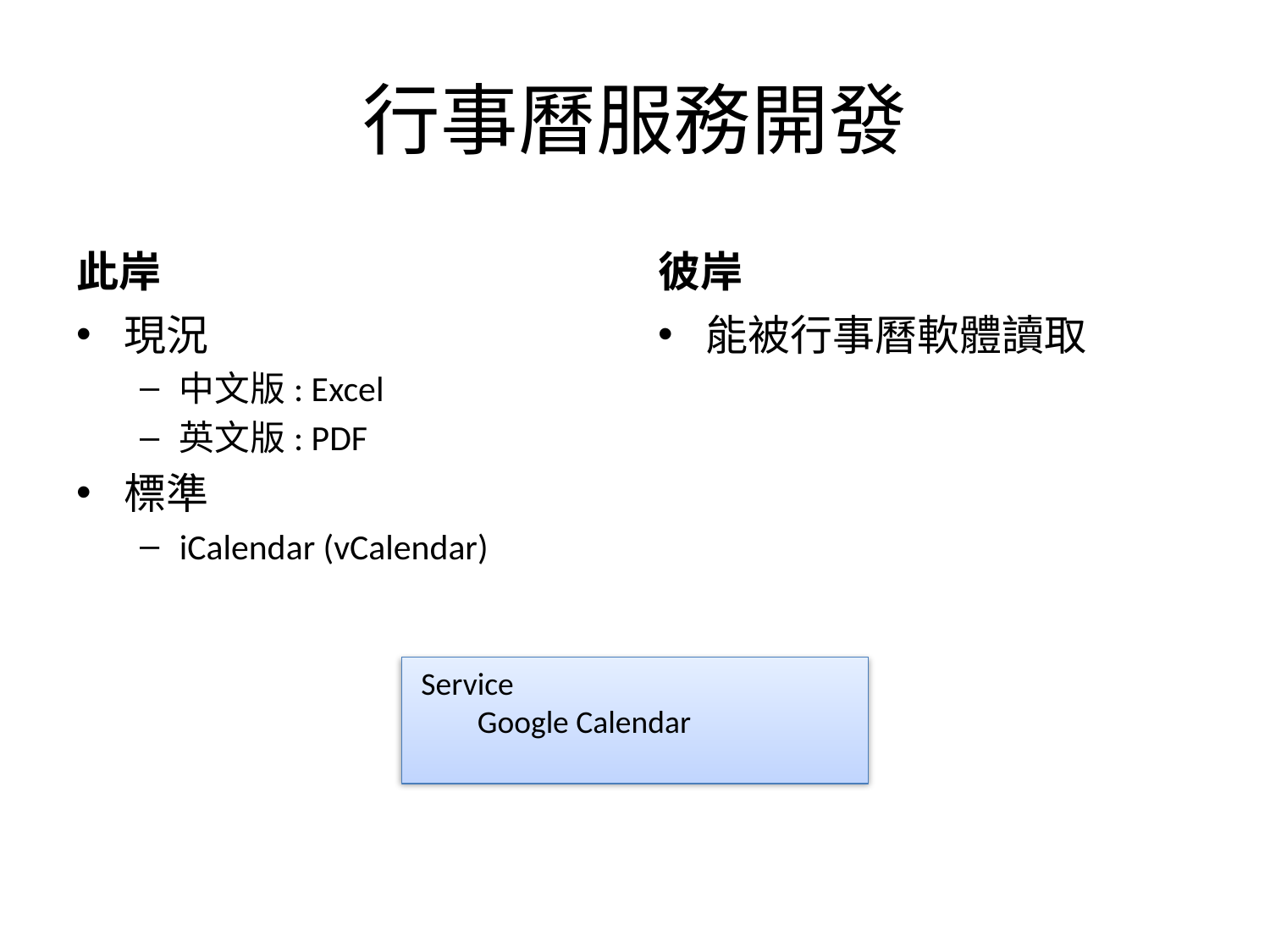

# 行事曆服務開發
此岸
彼岸
現況
中文版: Excel
英文版: PDF
標準
iCalendar (vCalendar)

能被行事曆軟體讀取

 Service
Google Calendar